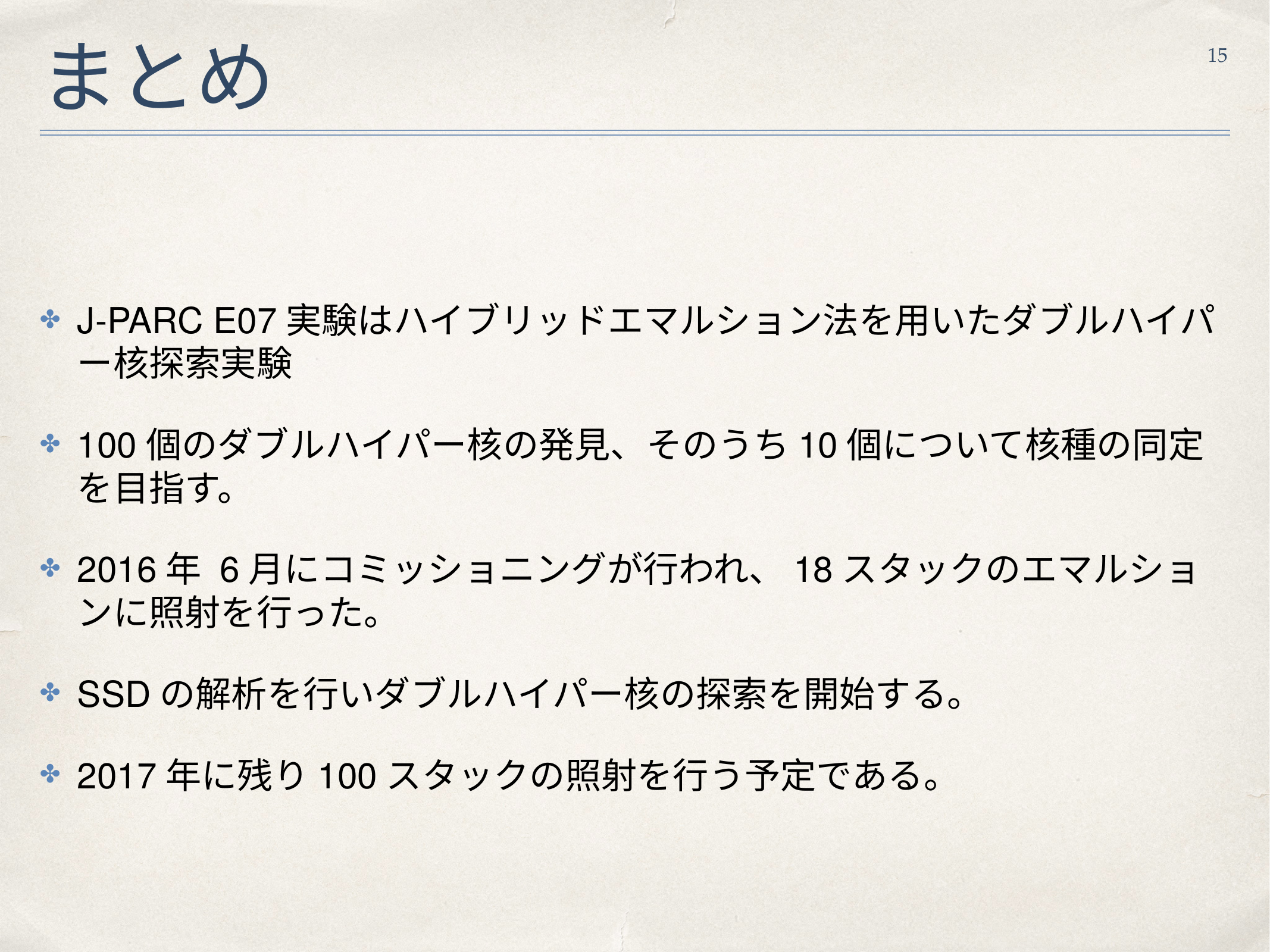

# まとめ
15
J-PARC E07実験はハイブリッドエマルション法を用いたダブルハイパー核探索実験
100個のダブルハイパー核の発見、そのうち10個について核種の同定を目指す。
2016年 6月にコミッショニングが行われ、18スタックのエマルションに照射を行った。
SSDの解析を行いダブルハイパー核の探索を開始する。
2017年に残り100スタックの照射を行う予定である。